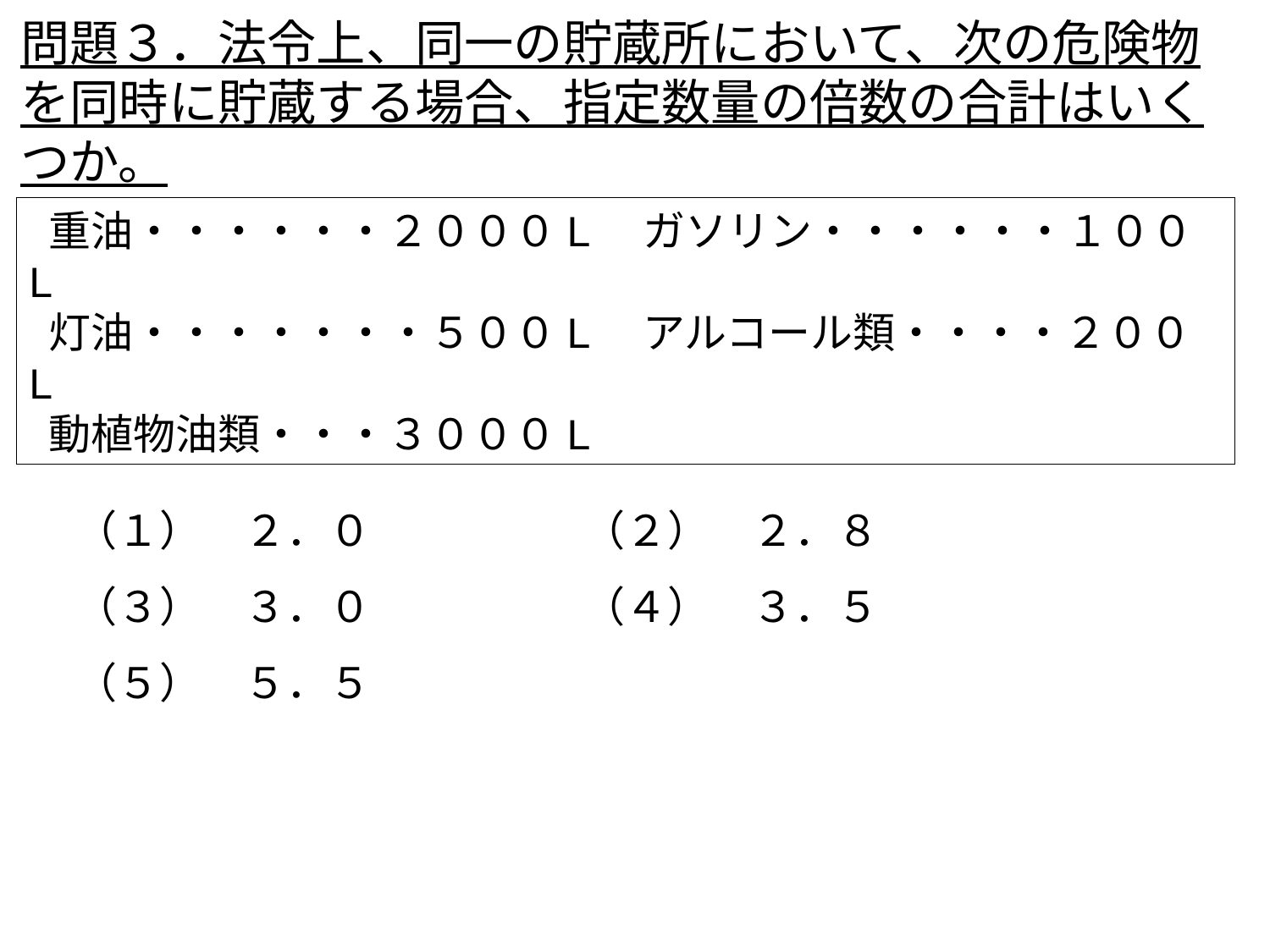

問題３．法令上、同一の貯蔵所において、次の危険物を同時に貯蔵する場合、指定数量の倍数の合計はいくつか。
 重油・・・・・・２０００L　ガソリン・・・・・・１００L
 灯油・・・・・・・５００L　アルコール類・・・・２００L
 動植物油類・・・３０００L
（１）　２．０　　　　　（２）　２．８
（３）　３．０　　　　　（４）　３．５
（５）　５．５